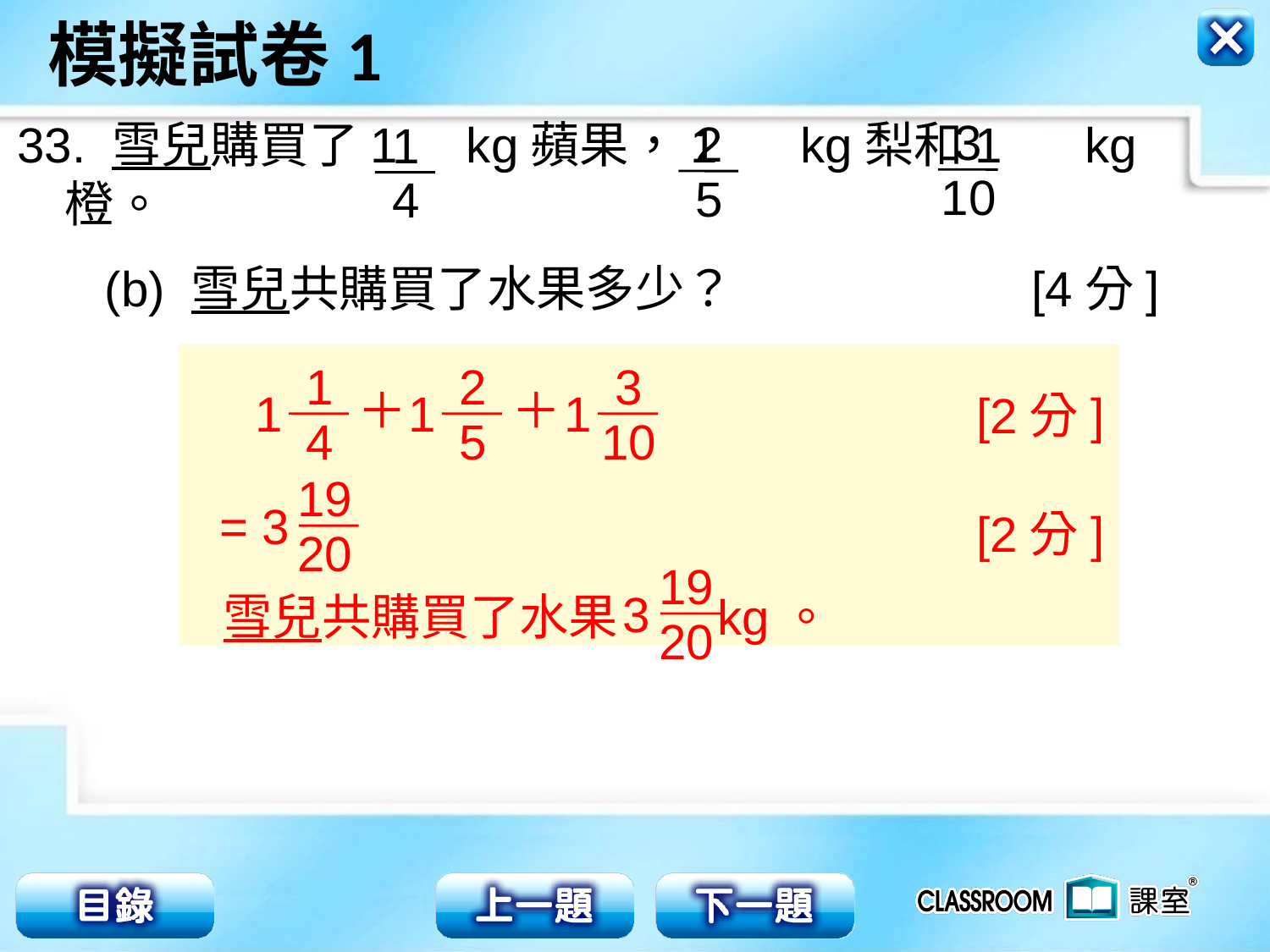

3
10

2
5

1
4

33. 雪兒購買了1     kg蘋果，1      kg梨和1      kg橙。
  (b) 雪兒共購買了水果多少？                          [4分]

1
4

1
2
5

1
3
10

1
＋
＋
 [2分]
19
20

= 3
 [2分]
19
20

   3
雪兒共購買了水果        kg。